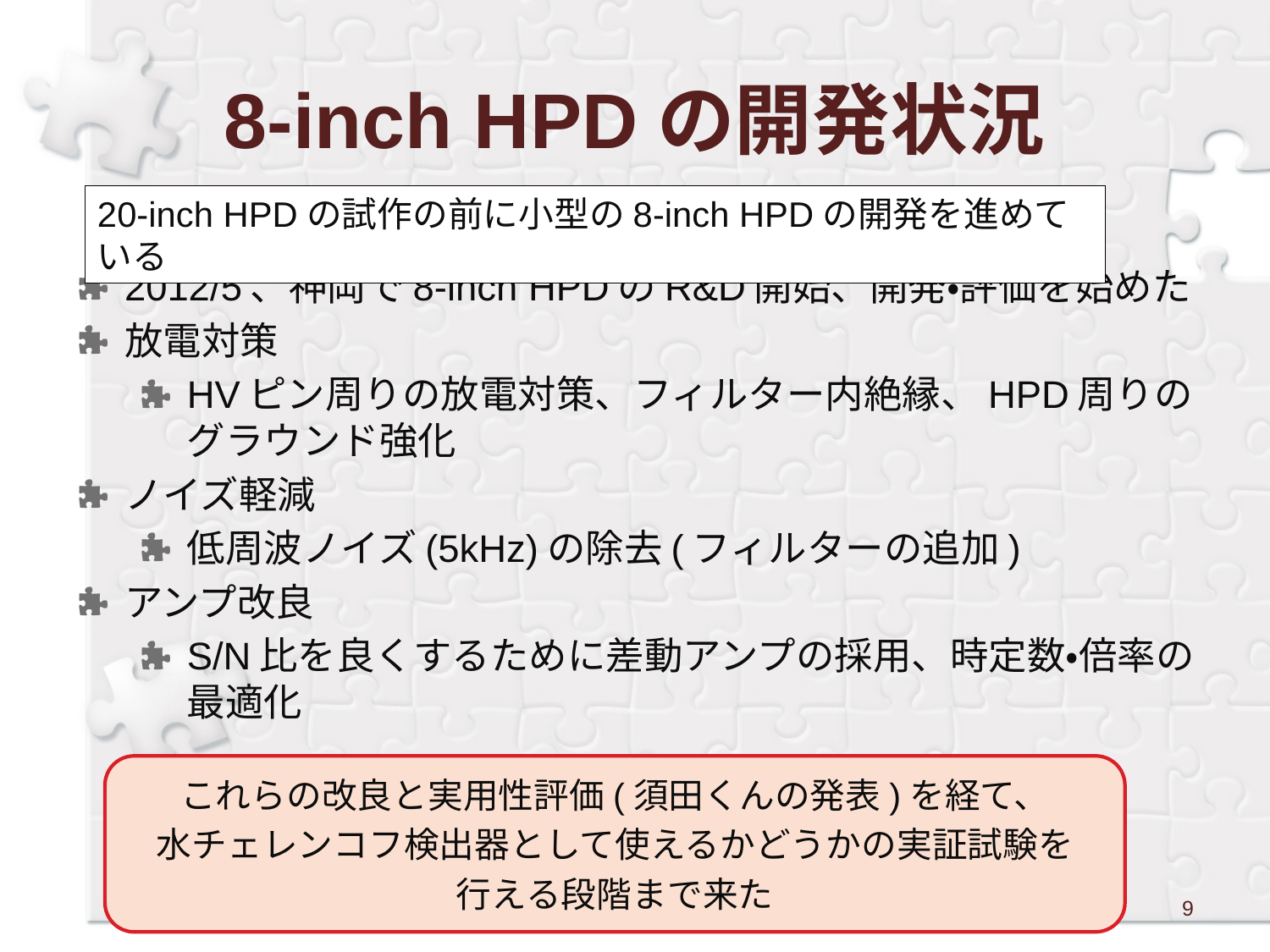

# 8-inch HPDの開発状況
20-inch HPDの試作の前に小型の8-inch HPDの開発を進めている
2012/5、神岡で8-inch HPDのR&D開始、開発・評価を始めた
放電対策
HVピン周りの放電対策、フィルター内絶縁、HPD周りのグラウンド強化
ノイズ軽減
低周波ノイズ(5kHz)の除去(フィルターの追加)
アンプ改良
S/N比を良くするために差動アンプの採用、時定数・倍率の最適化

これらの改良と実用性評価(須田くんの発表)を経て、
水チェレンコフ検出器として使えるかどうかの実証試験を
行える段階まで来た
9